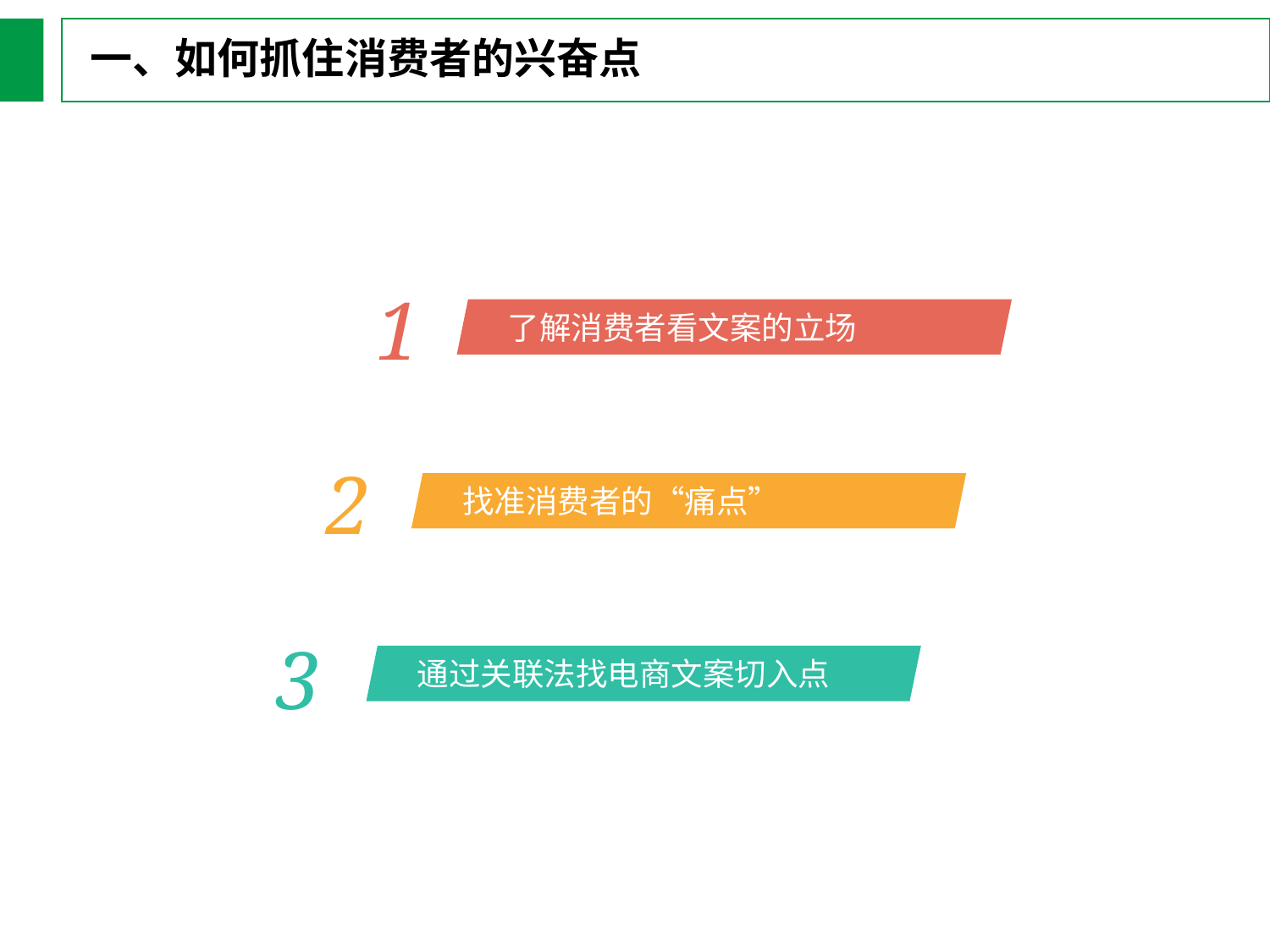

一、如何抓住消费者的兴奋点
1
了解消费者看文案的立场
2
找准消费者的“痛点”
3
通过关联法找电商文案切入点